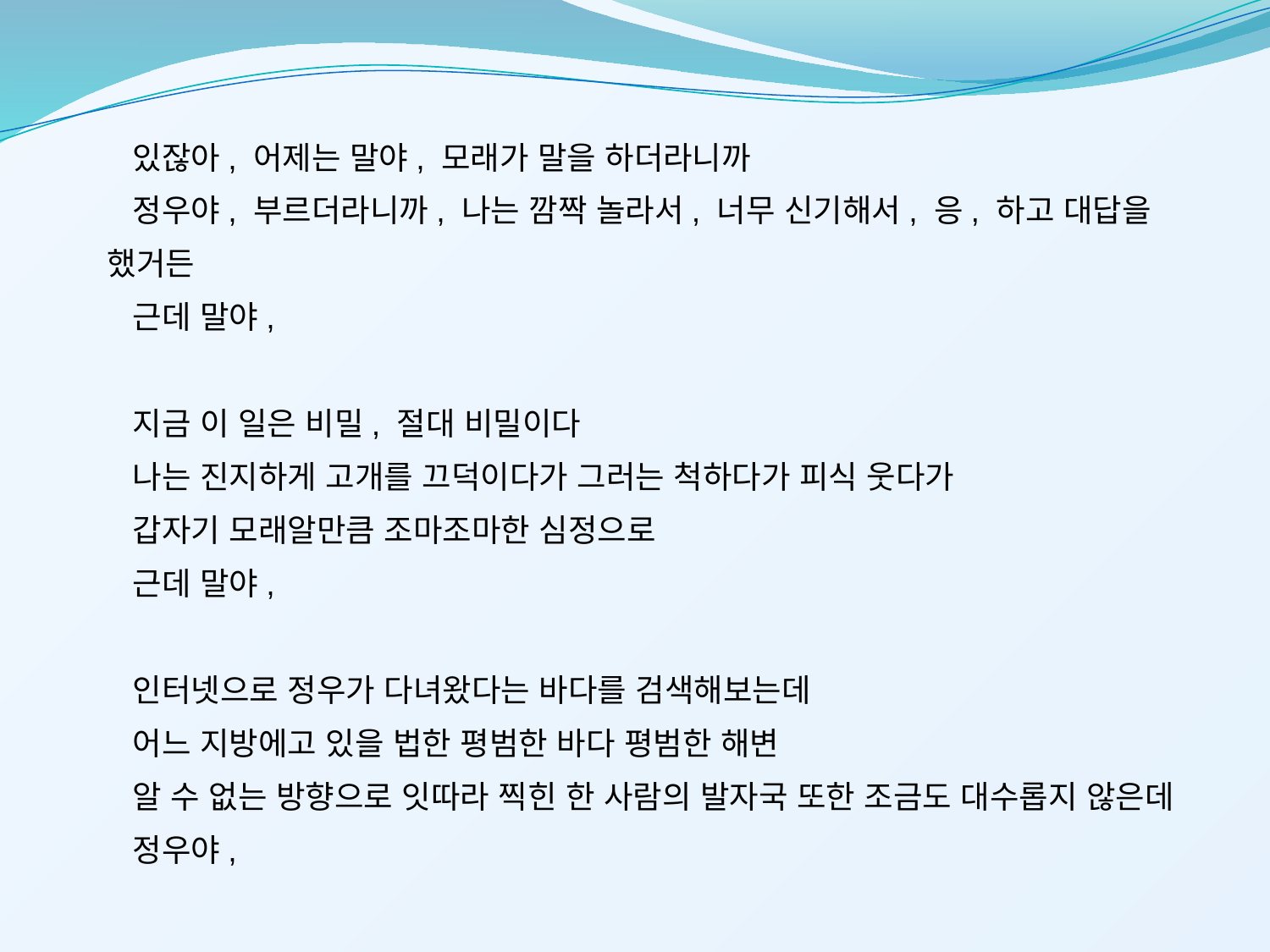

있잖아, 어제는 말야, 모래가 말을 하더라니까
  정우야, 부르더라니까, 나는 깜짝 놀라서, 너무 신기해서, 응, 하고 대답을 했거든
  근데 말야,

  지금 이 일은 비밀, 절대 비밀이다
  나는 진지하게 고개를 끄덕이다가 그러는 척하다가 피식 웃다가
  갑자기 모래알만큼 조마조마한 심정으로
  근데 말야,

  인터넷으로 정우가 다녀왔다는 바다를 검색해보는데
  어느 지방에고 있을 법한 평범한 바다 평범한 해변
  알 수 없는 방향으로 잇따라 찍힌 한 사람의 발자국 또한 조금도 대수롭지 않은데
  정우야,